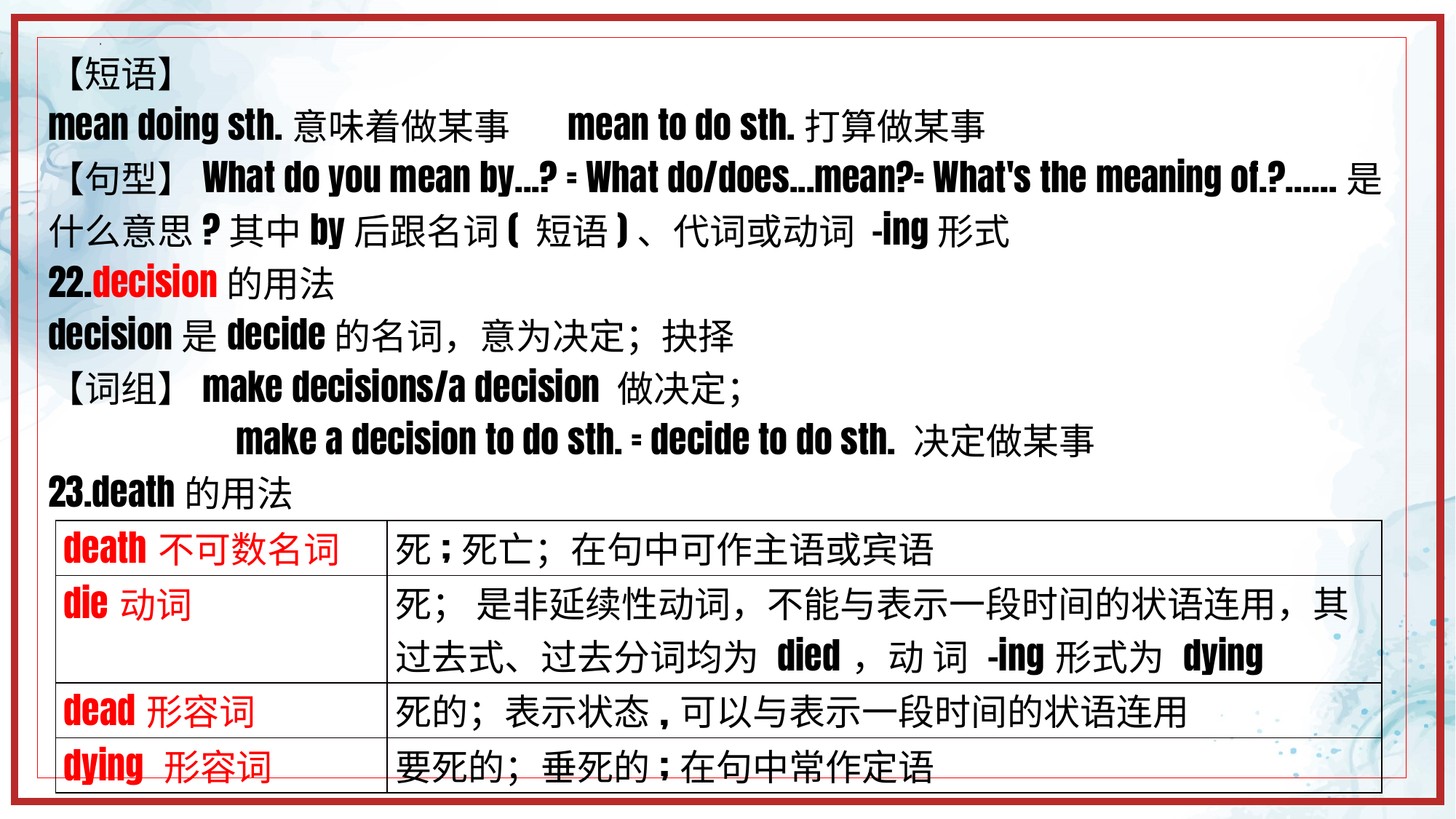

【短语】
mean doing sth.意味着做某事      mean to do sth.打算做某事
【句型】What do you mean by...? = What do/does...mean?= What's the meaning of.?……是什么意思?其中by后跟名词( 短语)、代词或动词 -ing形式
22.decision的用法
decision是decide的名词，意为决定；抉择
【词组】make decisions/a decision 做决定；
                      make a decision to do sth. = decide to do sth. 决定做某事
23.death的用法

| death不可数名词 | 死;死亡；在句中可作主语或宾语 |
| --- | --- |
| die动词 | 死； 是非延续性动词，不能与表示一段时间的状语连用，其过去式、过去分词均为 died，动 词 -ing形式为 dying |
| dead形容词 | 死的；表示状态,可以与表示一段时间的状语连用 |
| dying 形容词 | 要死的；垂死的;在句中常作定语 |